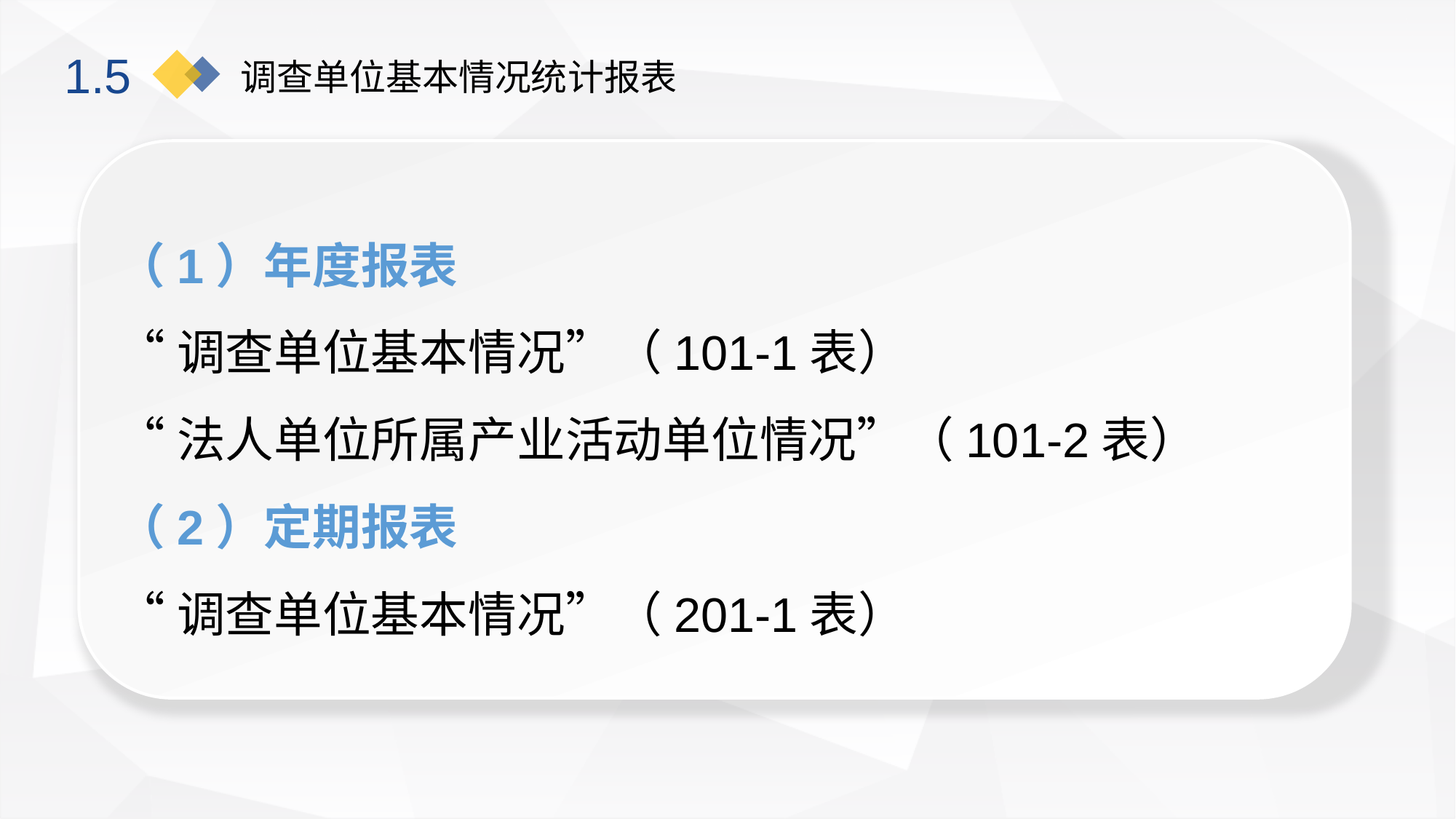

调查单位基本情况统计报表
1.5

（1）年度报表
“调查单位基本情况”（101-1表）
“法人单位所属产业活动单位情况”（101-2表）
（2）定期报表
“调查单位基本情况”（201-1表）